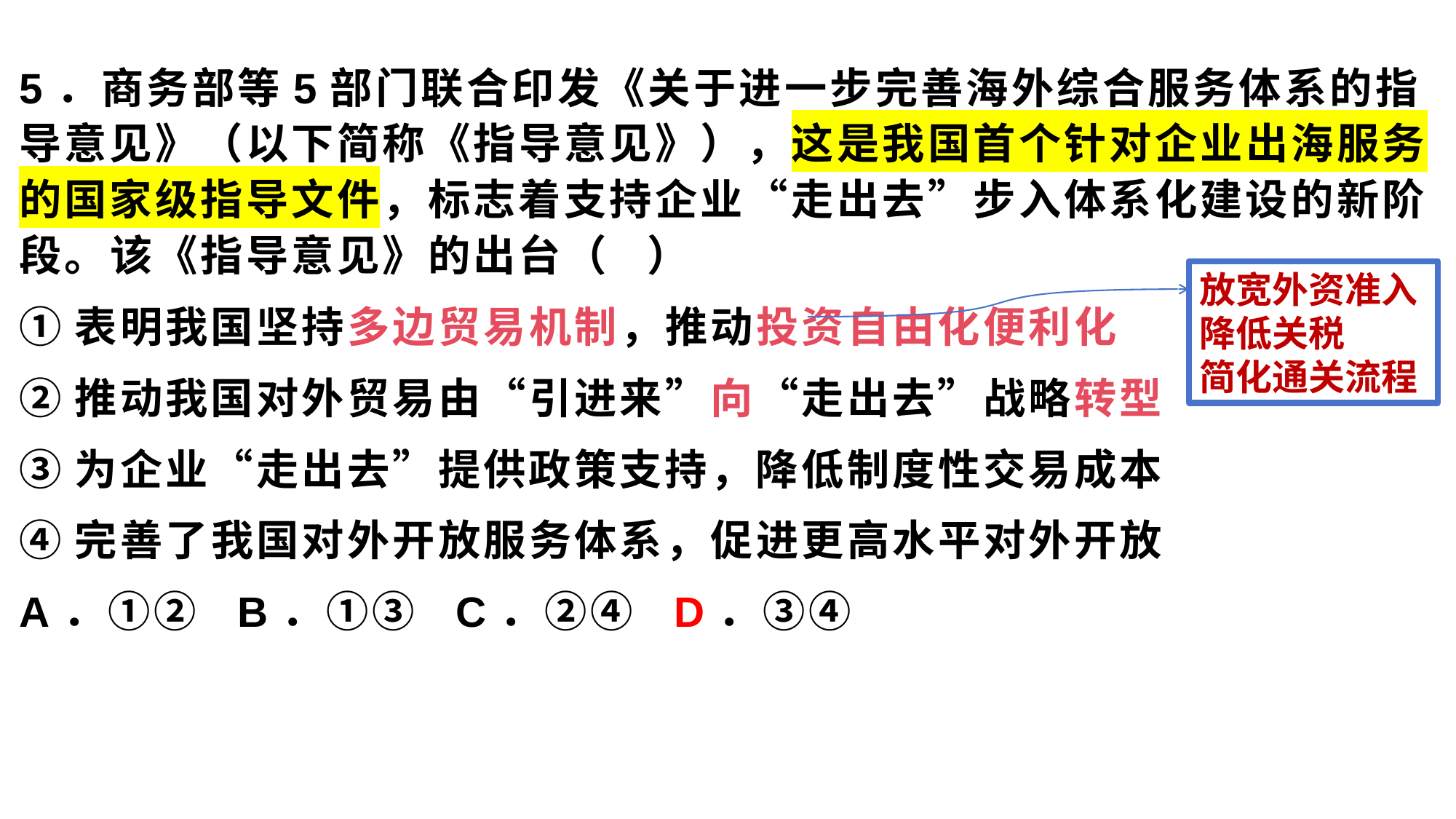

5．商务部等5部门联合印发《关于进一步完善海外综合服务体系的指导意见》（以下简称《指导意见》），这是我国首个针对企业出海服务的国家级指导文件，标志着支持企业“走出去”步入体系化建设的新阶段。该《指导意见》的出台（   ）
①表明我国坚持多边贸易机制，推动投资自由化便利化
②推动我国对外贸易由“引进来”向“走出去”战略转型
③为企业“走出去”提供政策支持，降低制度性交易成本
④完善了我国对外开放服务体系，促进更高水平对外开放
A．①②	B．①③	C．②④	D．③④
放宽外资准入
降低关税
简化通关流程